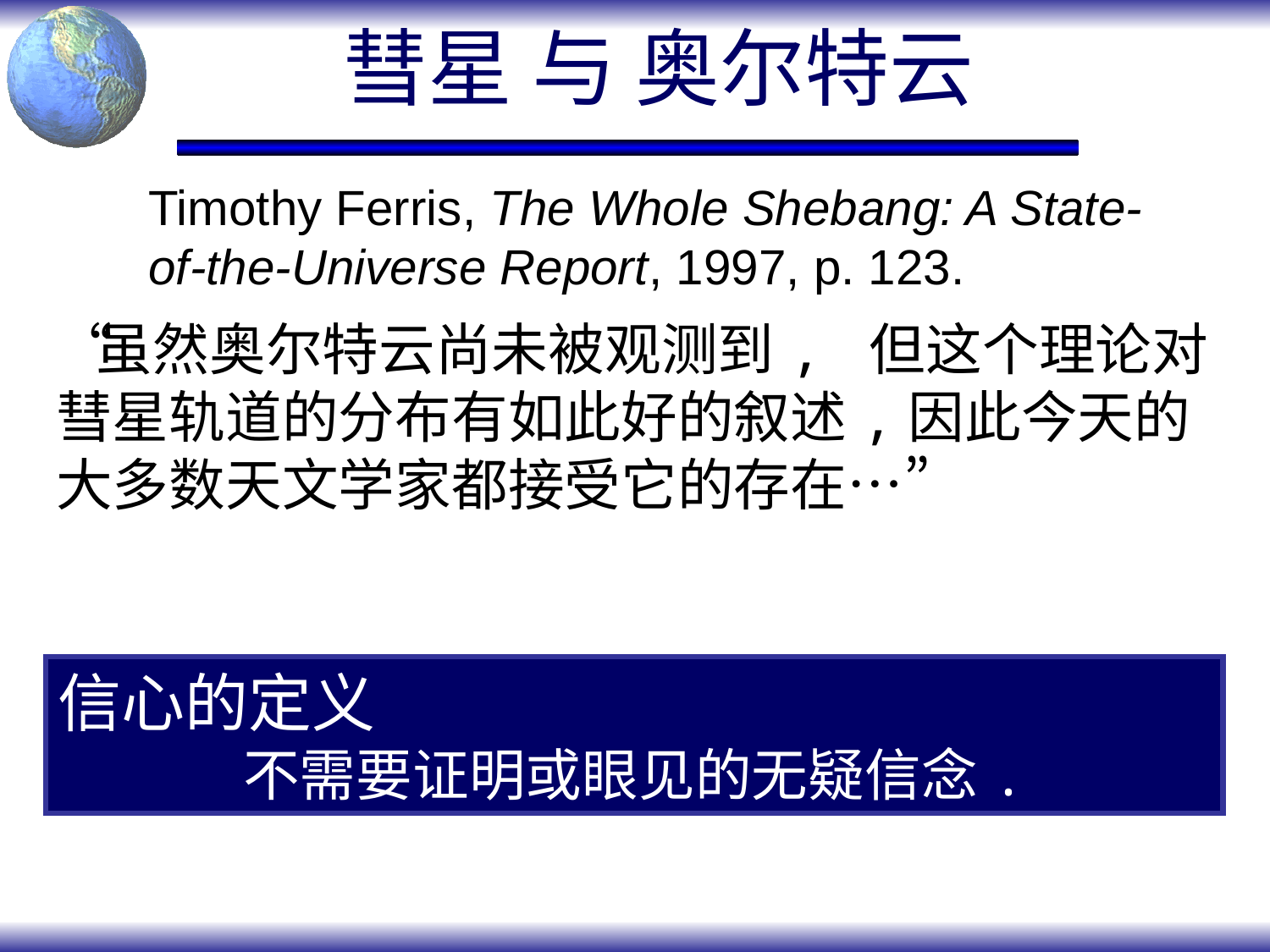

# 彗星 与 奥尔特云
Timothy Ferris, The Whole Shebang: A State-of-the-Universe Report, 1997, p. 123.
“虽然奥尔特云尚未被观测到, 但这个理论对彗星轨道的分布有如此好的叙述,因此今天的大多数天文学家都接受它的存在…”
信心的定义
不需要证明或眼见的无疑信念.